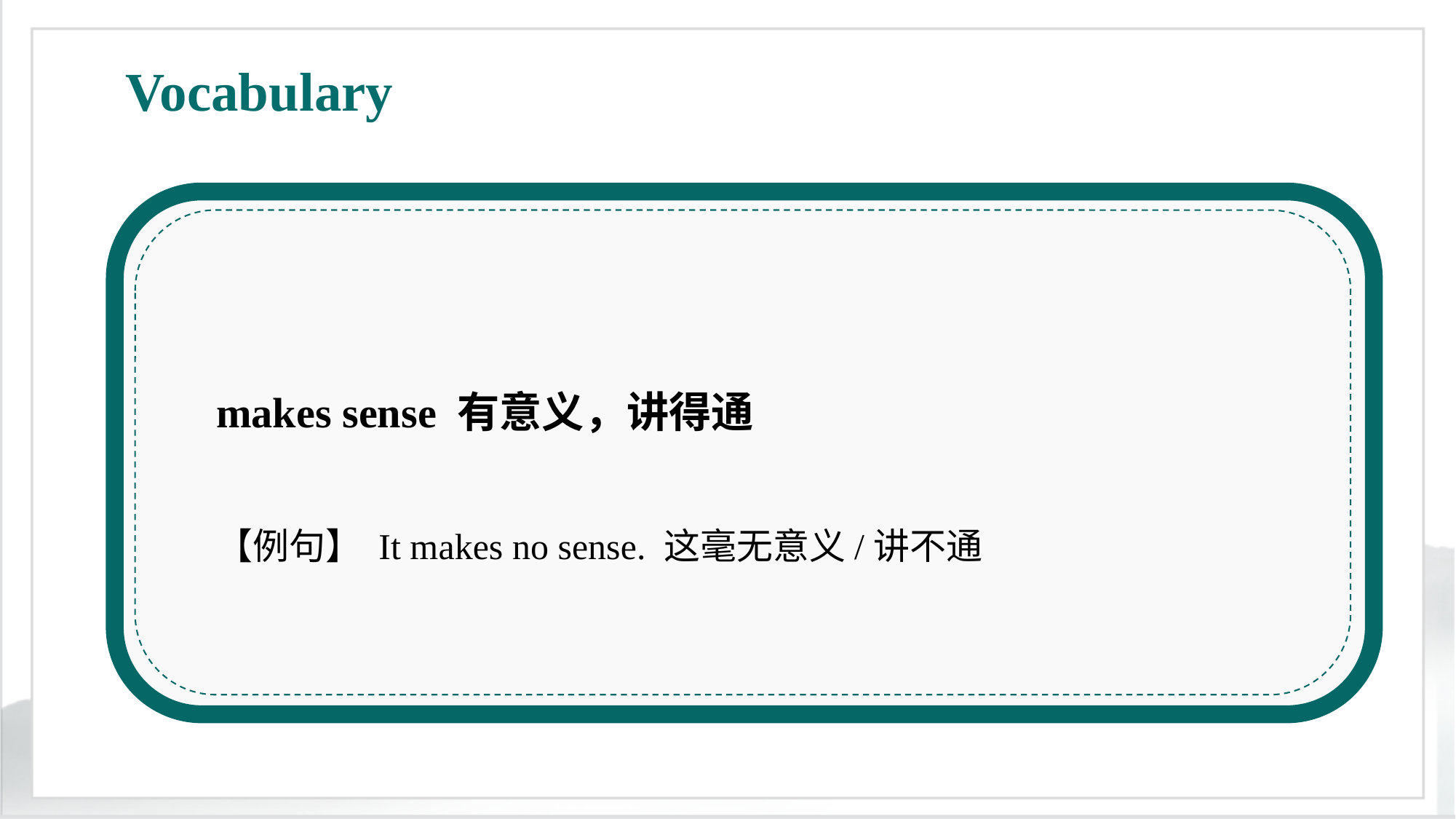

Vocabulary

makes sense 有意义，讲得通
【例句】 It makes no sense. 这毫无意义/讲不通